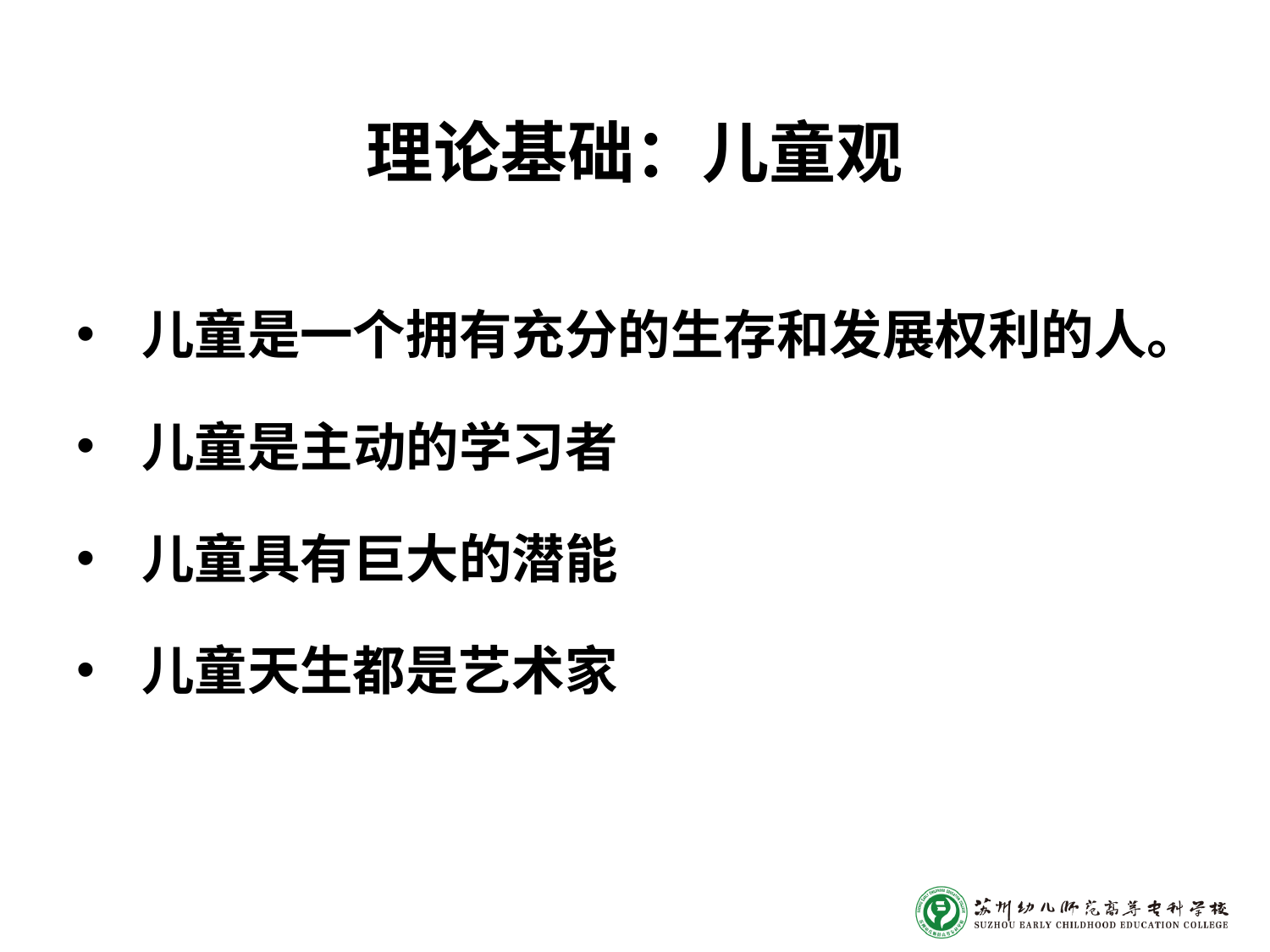

理论基础：儿童观
儿童是一个拥有充分的生存和发展权利的人。
儿童是主动的学习者
儿童具有巨大的潜能
儿童天生都是艺术家